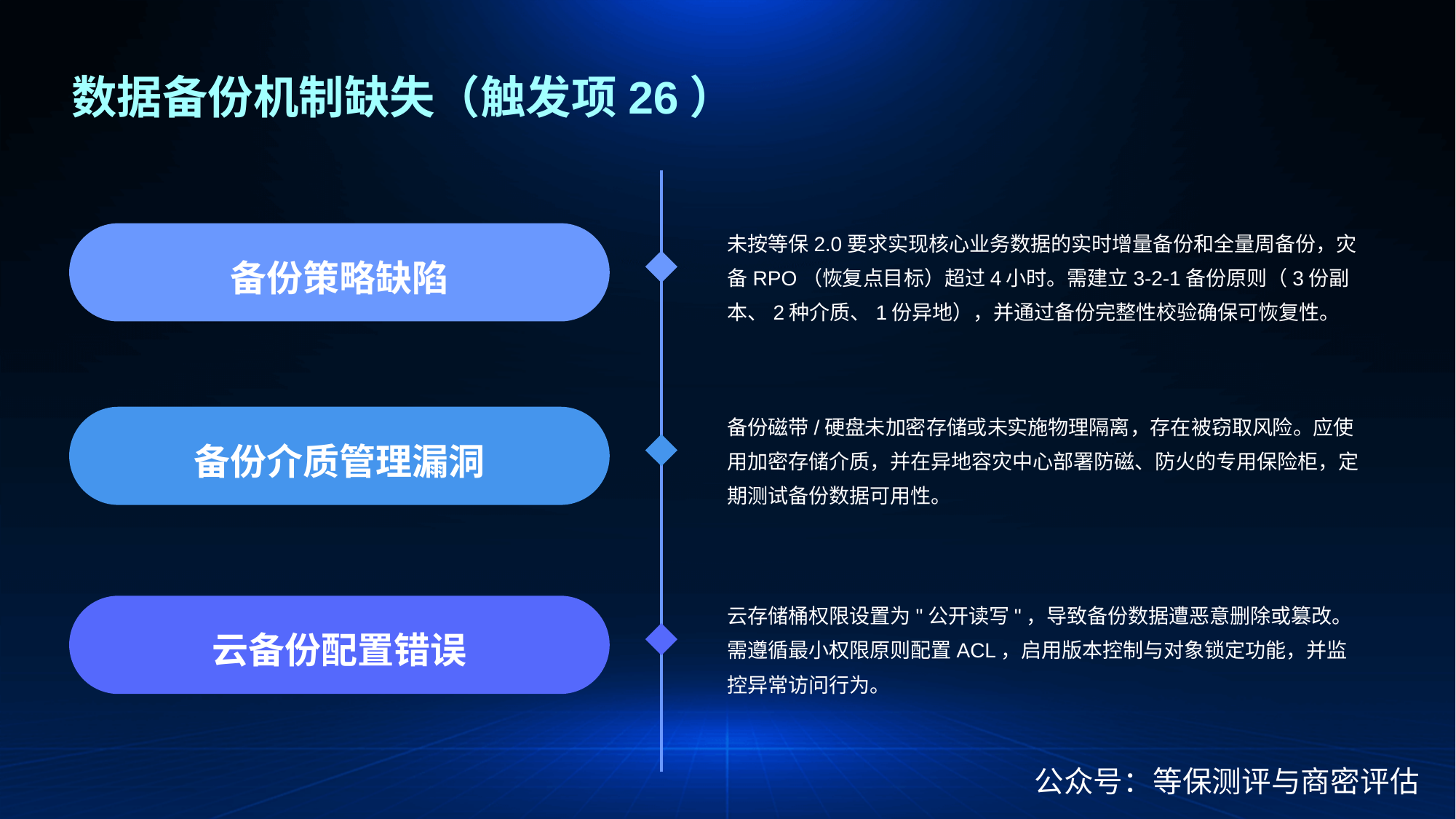

数据备份机制缺失（触发项26）
未按等保2.0要求实现核心业务数据的实时增量备份和全量周备份，灾备RPO（恢复点目标）超过4小时。需建立3-2-1备份原则（3份副本、2种介质、1份异地），并通过备份完整性校验确保可恢复性。

备份策略缺陷

备份磁带/硬盘未加密存储或未实施物理隔离，存在被窃取风险。应使用加密存储介质，并在异地容灾中心部署防磁、防火的专用保险柜，定期测试备份数据可用性。

备份介质管理漏洞

云存储桶权限设置为"公开读写"，导致备份数据遭恶意删除或篡改。需遵循最小权限原则配置ACL，启用版本控制与对象锁定功能，并监控异常访问行为。

云备份配置错误

公众号：等保测评与商密评估